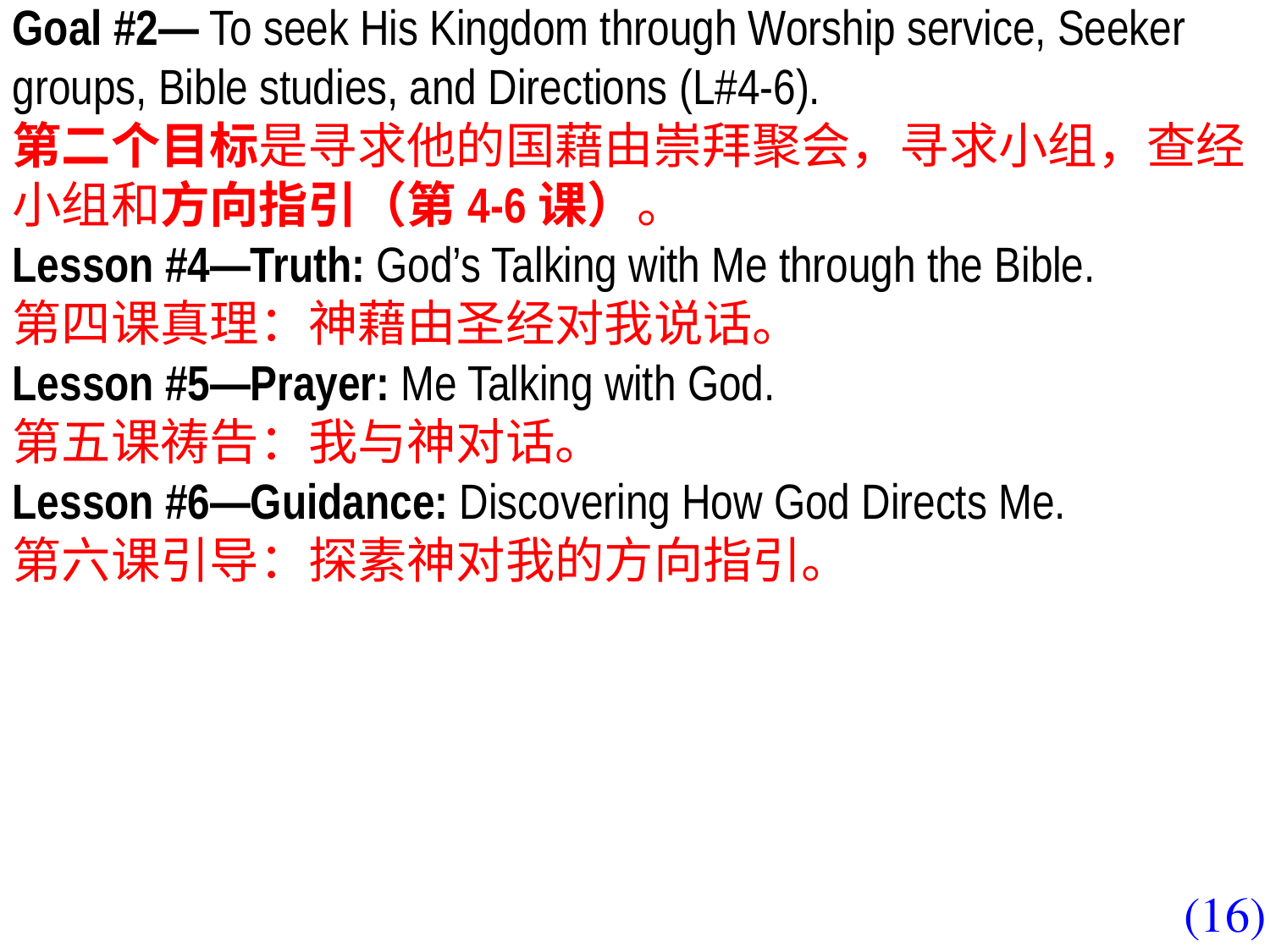

Goal #2— To seek His Kingdom through Worship service, Seeker groups, Bible studies, and Directions (L#4-6).
第二个目标是寻求他的国藉由崇拜聚会，寻求小组，查经小组和方向指引（第4-6课）。
Lesson #4—Truth: God’s Talking with Me through the Bible.
第四课真理：神藉由圣经对我说话。
Lesson #5—Prayer: Me Talking with God.
第五课祷告：我与神对话。
Lesson #6—Guidance: Discovering How God Directs Me.
第六课引导：探素神对我的方向指引。
(16)